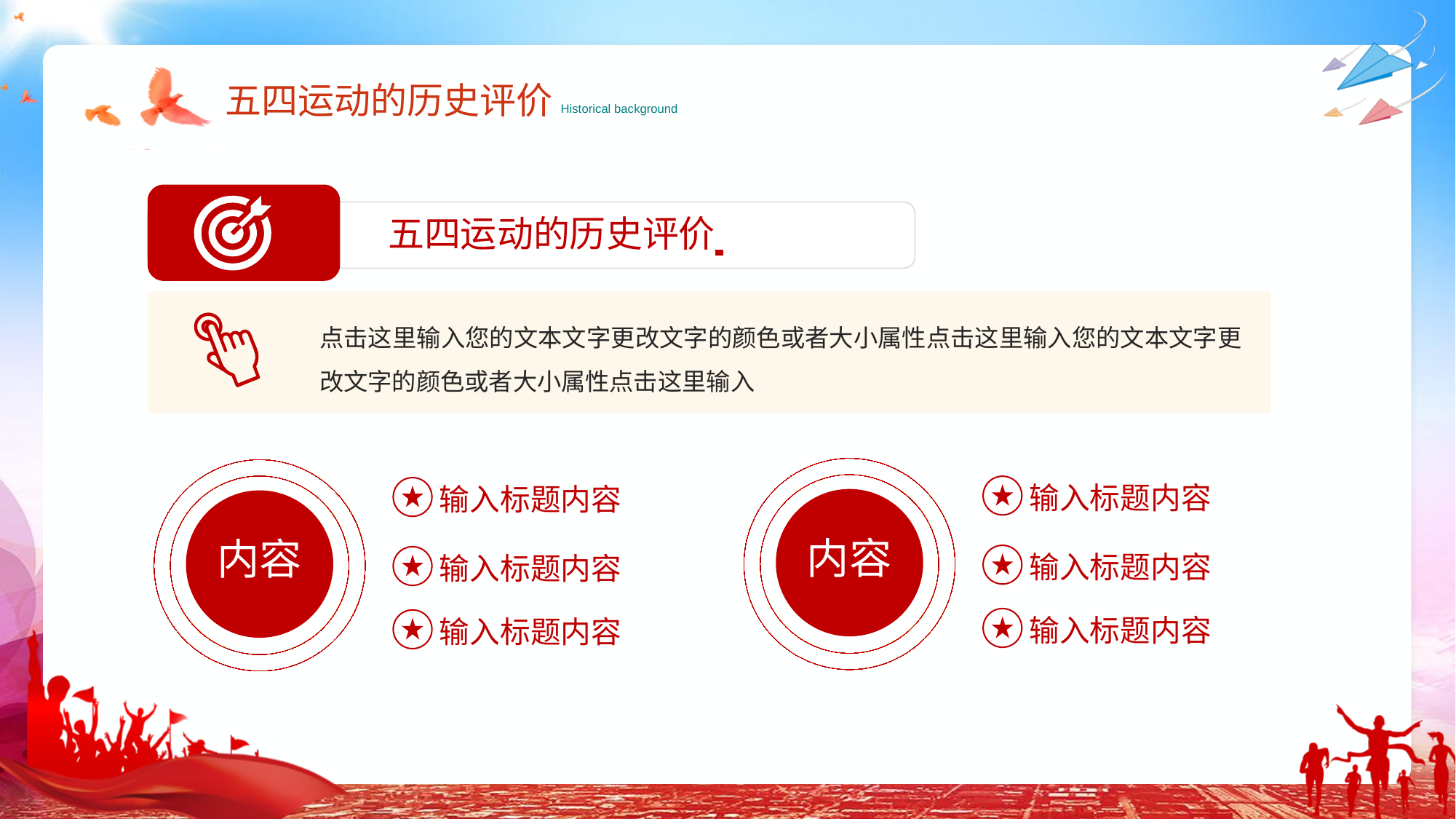

五四运动的历史评价
Historical background

五四运动的历史评价

点击这里输入您的文本文字更改文字的颜色或者大小属性点击这里输入您的文本文字更改文字的颜色或者大小属性点击这里输入

输入标题内容

输入标题内容

内容
内容
输入标题内容
输入标题内容

输入标题内容
输入标题内容

节日PPT模板 http://www.1ppt.com/jieri/